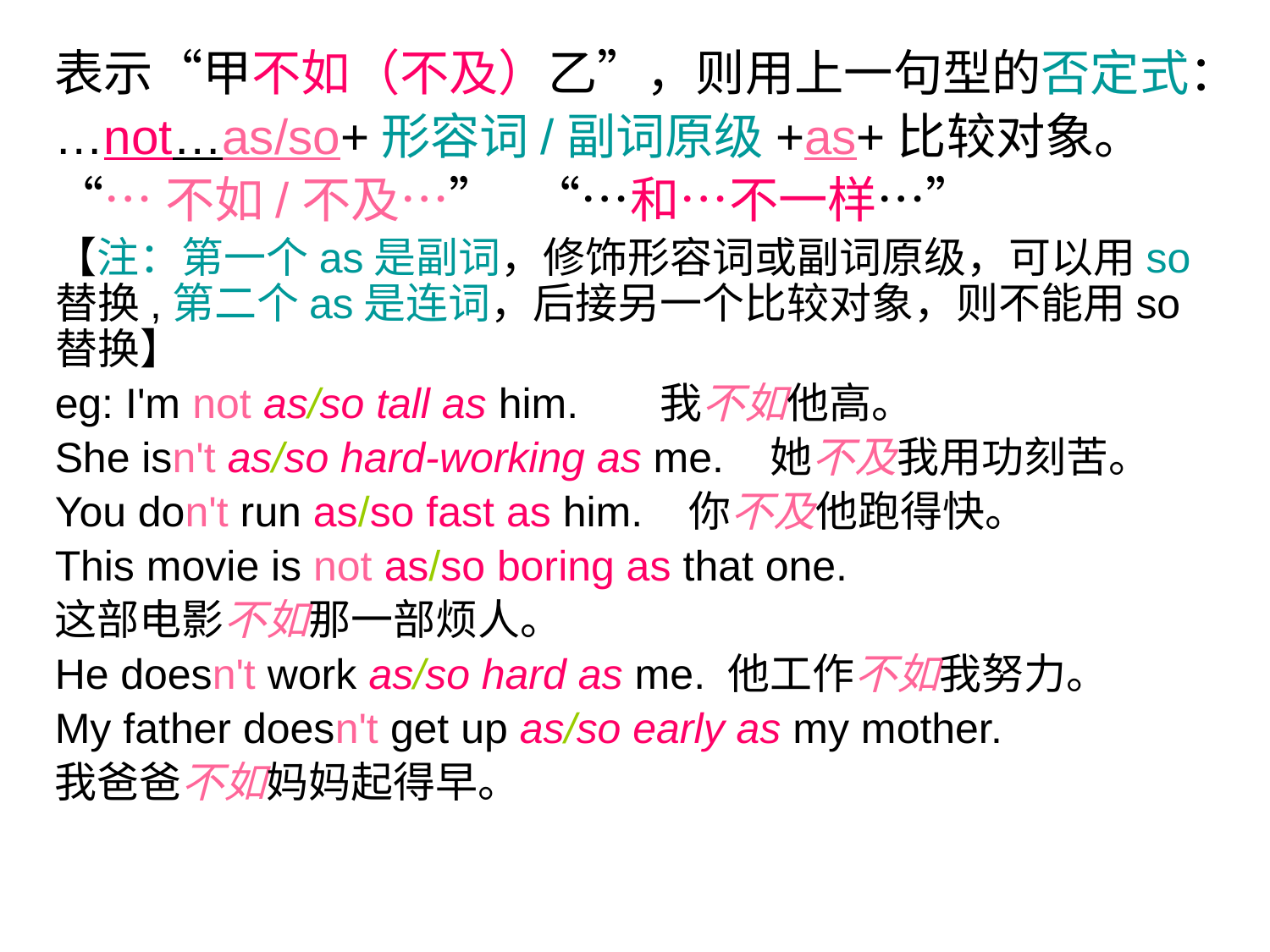

表示“甲不如（不及）乙”，则用上一句型的否定式：
…not…as/so+形容词/副词原级+as+比较对象。
“…不如/不及…”   “…和…不一样…”
【注：第一个as是副词，修饰形容词或副词原级，可以用so替换,第二个as是连词，后接另一个比较对象，则不能用so替换】
eg: I'm not as/so tall as him.      我不如他高。
She isn't as/so hard-working as me.   她不及我用功刻苦。
You don't run as/so fast as him.   你不及他跑得快。
This movie is not as/so boring as that one.
这部电影不如那一部烦人。
He doesn't work as/so hard as me. 他工作不如我努力。
My father doesn't get up as/so early as my mother.
我爸爸不如妈妈起得早。